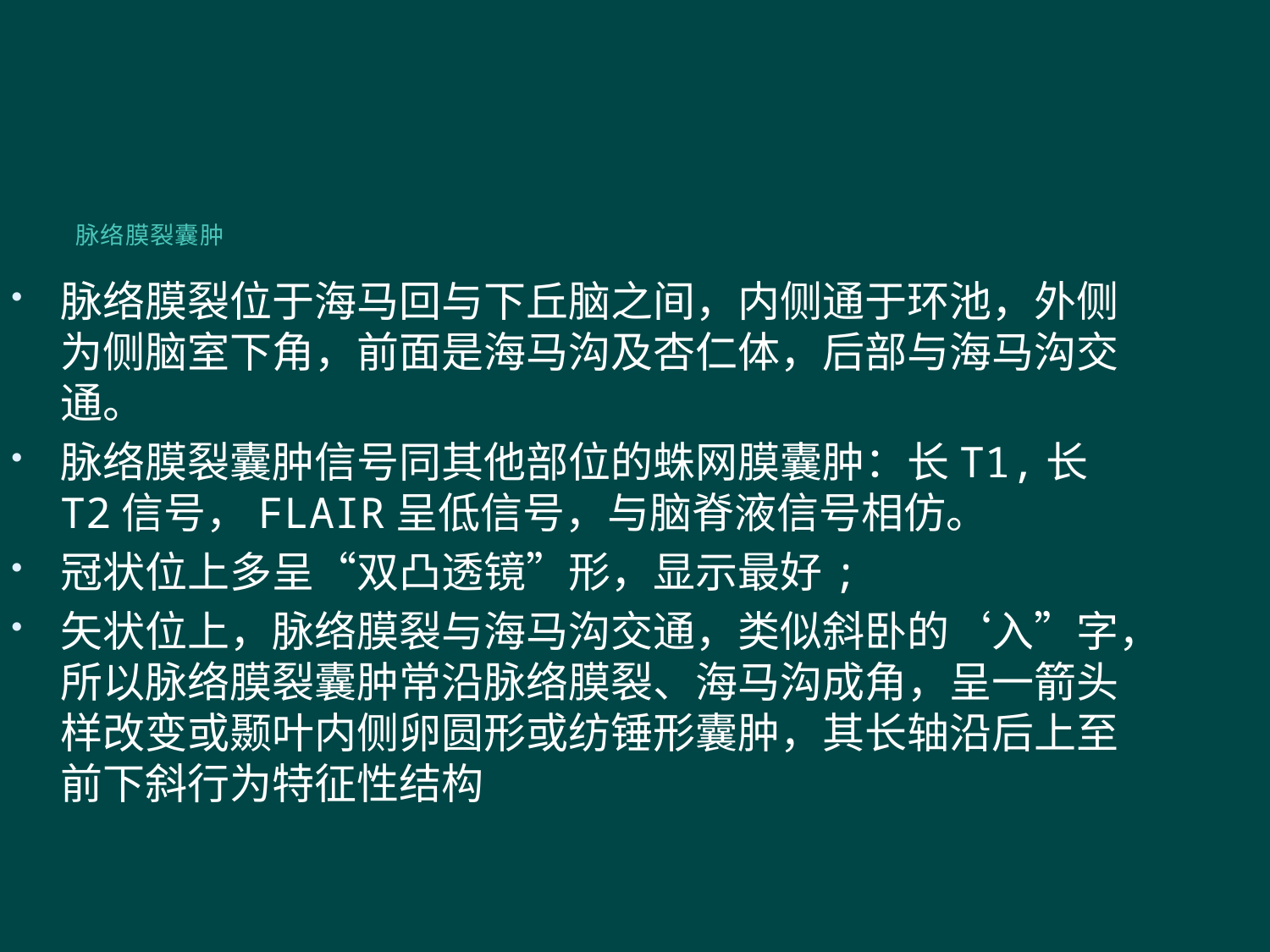

# 脉络膜裂囊肿
脉络膜裂位于海马回与下丘脑之间，内侧通于环池，外侧为侧脑室下角，前面是海马沟及杏仁体，后部与海马沟交通。
脉络膜裂囊肿信号同其他部位的蛛网膜囊肿：长T1,长T2信号，FLAIR呈低信号，与脑脊液信号相仿。
冠状位上多呈“双凸透镜”形，显示最好;
矢状位上，脉络膜裂与海马沟交通，类似斜卧的‘入”字，所以脉络膜裂囊肿常沿脉络膜裂、海马沟成角，呈一箭头样改变或颞叶内侧卵圆形或纺锤形囊肿，其长轴沿后上至前下斜行为特征性结构